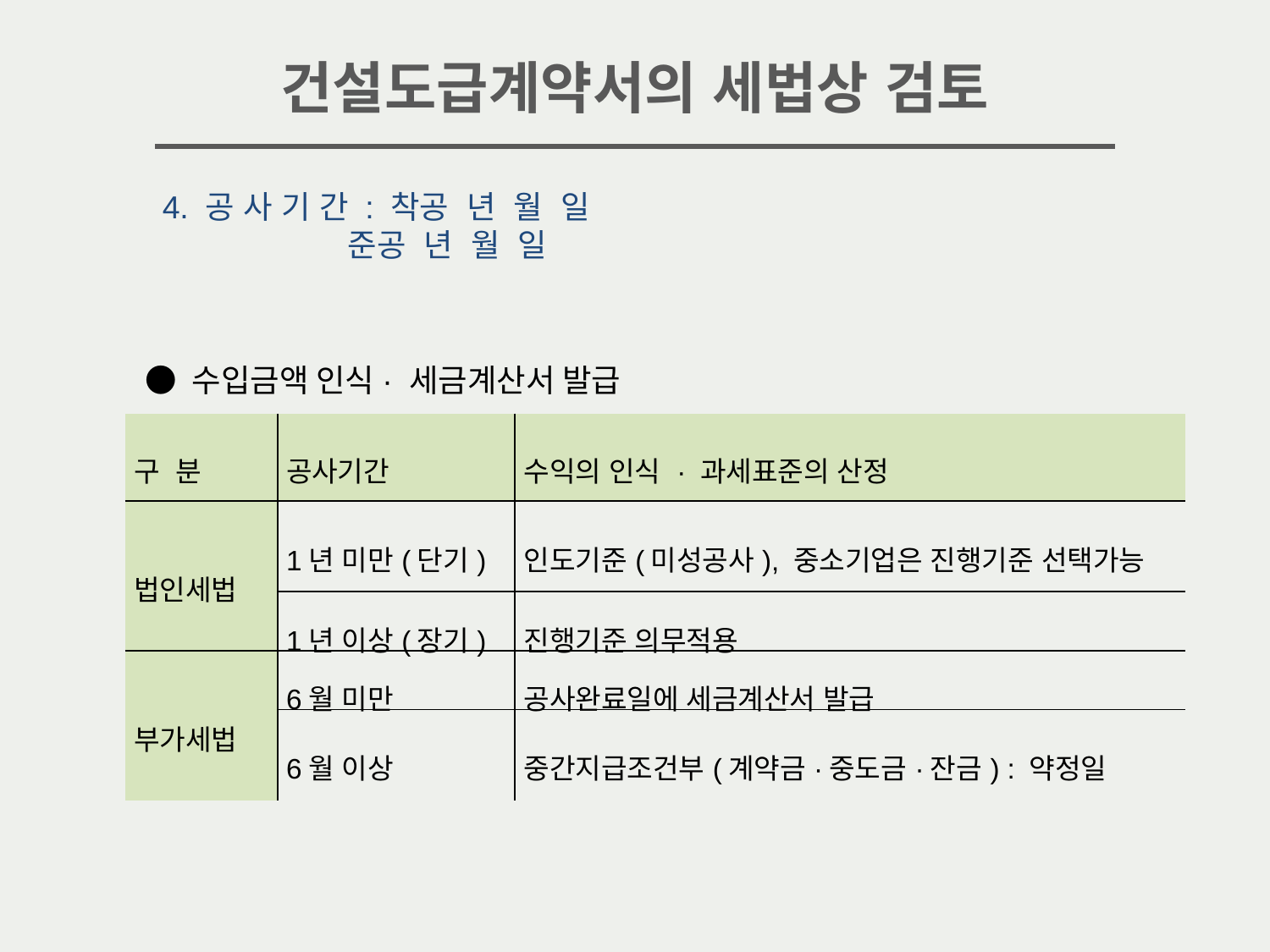

건설도급계약서의 세법상 검토
4. 공 사 기 간 : 착공  년  월  일
                    준공  년  월  일

● 수입금액 인식· 세금계산서 발급

| 구 분 | 공사기간 | 수익의 인식 · 과세표준의 산정 |
| --- | --- | --- |
| 법인세법 | 1년 미만(단기) | 인도기준(미성공사), 중소기업은 진행기준 선택가능 |
|  | 1년 이상(장기) | 진행기준 의무적용 |
| 부가세법 | 6월 미만 | 공사완료일에 세금계산서 발급 |
|  | 6월 이상 | 중간지급조건부(계약금·중도금·잔금) : 약정일 |